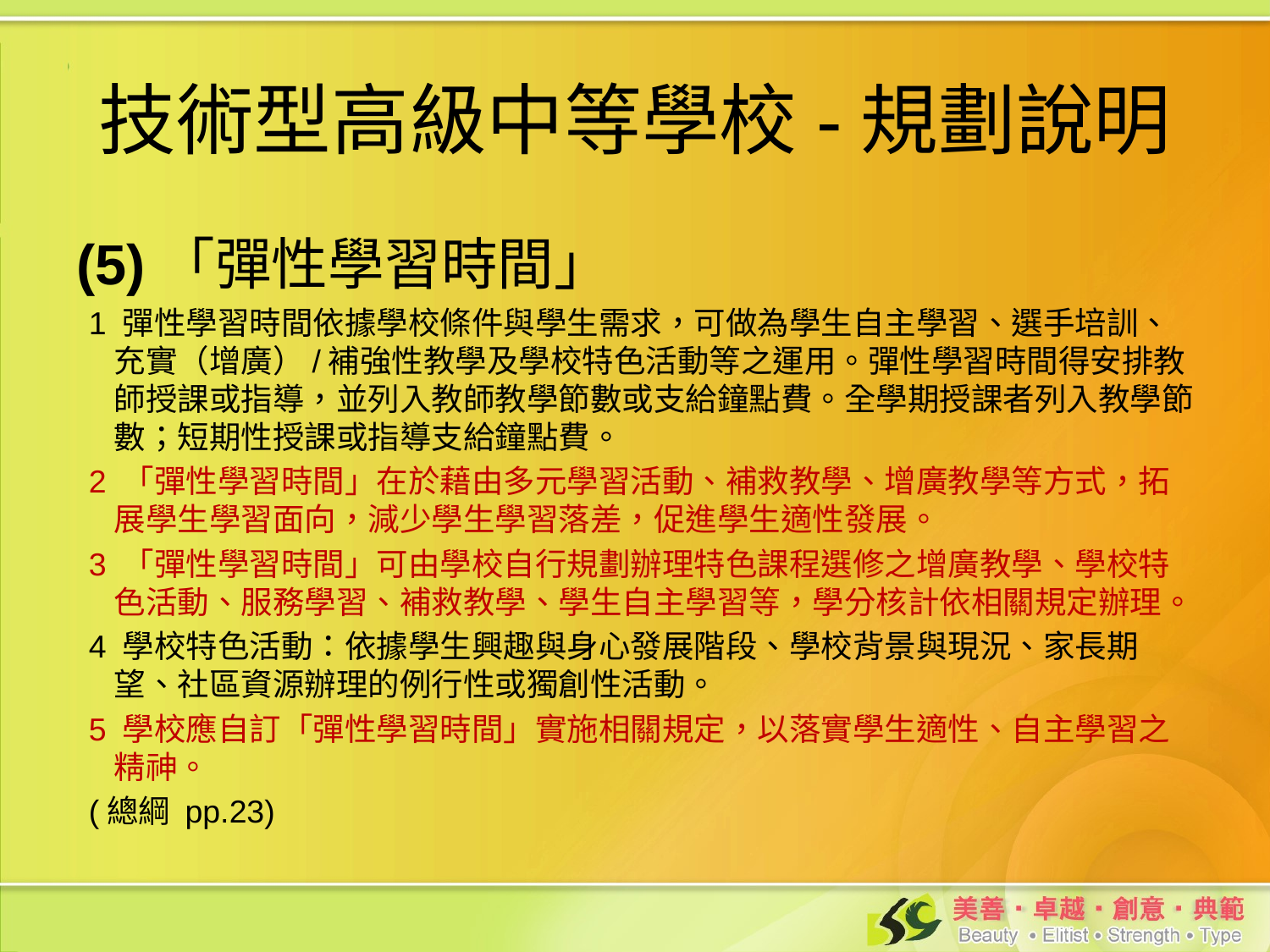

# 技術型高級中等學校-規劃說明
(5)「彈性學習時間」
1 彈性學習時間依據學校條件與學生需求，可做為學生自主學習、選手培訓、充實（增廣）/補強性教學及學校特色活動等之運用。彈性學習時間得安排教師授課或指導，並列入教師教學節數或支給鐘點費。全學期授課者列入教學節數；短期性授課或指導支給鐘點費。
2 「彈性學習時間」在於藉由多元學習活動、補救教學、增廣教學等方式，拓展學生學習面向，減少學生學習落差，促進學生適性發展。
3 「彈性學習時間」可由學校自行規劃辦理特色課程選修之增廣教學、學校特色活動、服務學習、補救教學、學生自主學習等，學分核計依相關規定辦理。
4 學校特色活動：依據學生興趣與身心發展階段、學校背景與現況、家長期望、社區資源辦理的例行性或獨創性活動。
5 學校應自訂「彈性學習時間」實施相關規定，以落實學生適性、自主學習之精神。
(總綱 pp.23)